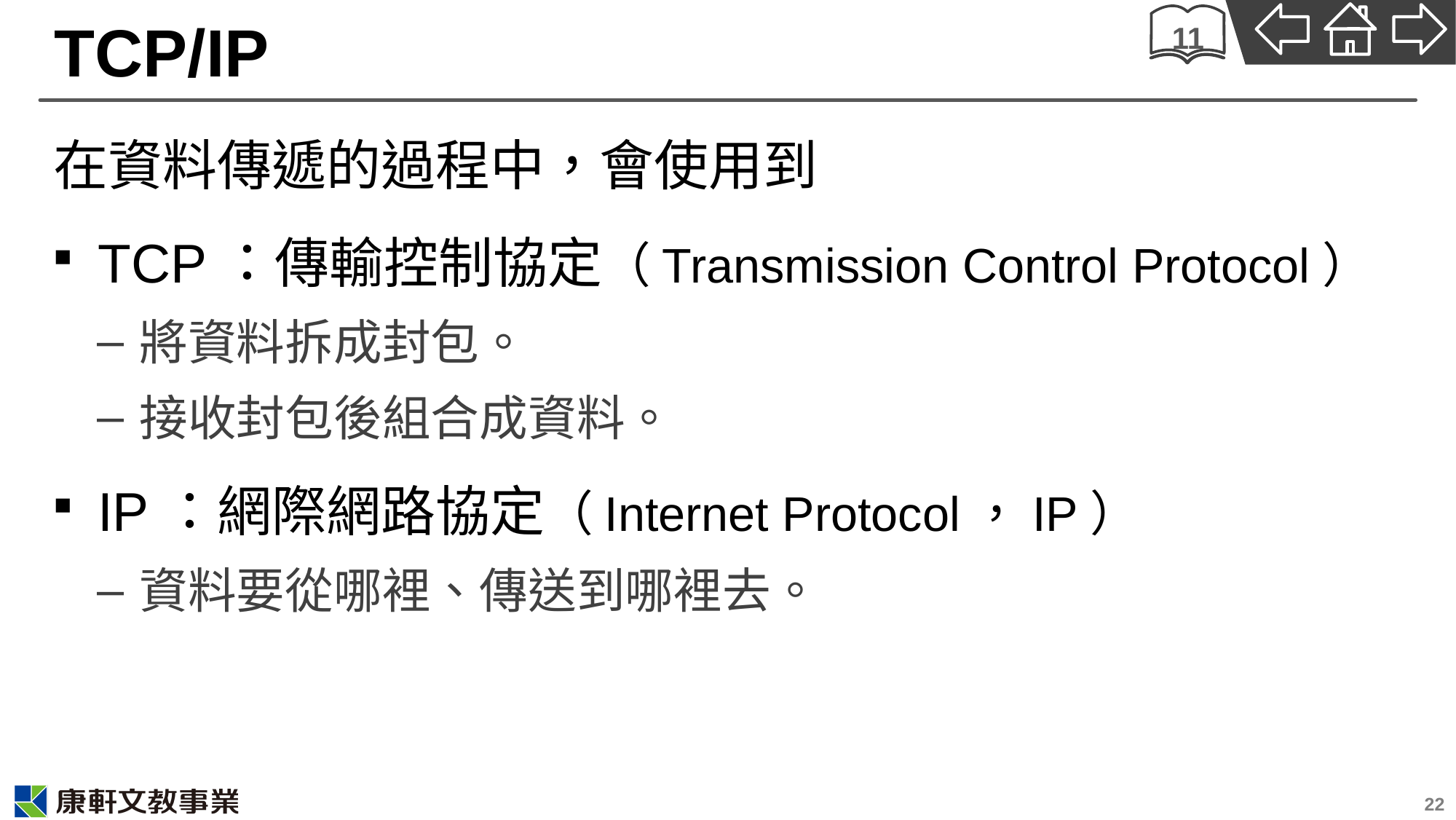

# TCP/IP
11
在資料傳遞的過程中，會使用到
TCP：傳輸控制協定（Transmission Control Protocol）
將資料拆成封包。
接收封包後組合成資料。
IP：網際網路協定（Internet Protocol，IP）
資料要從哪裡、傳送到哪裡去。
22